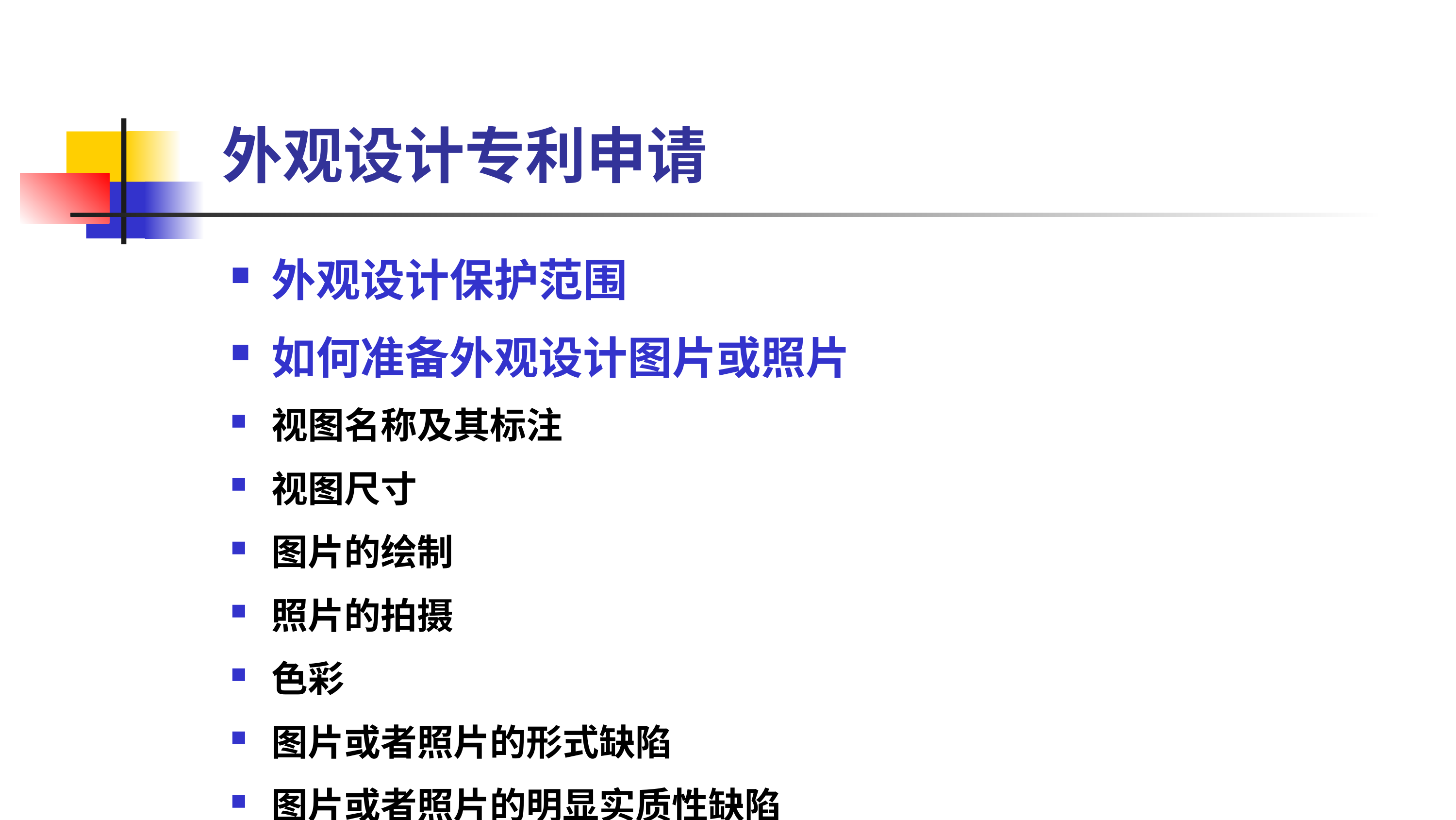

# 外观设计专利申请
外观设计保护范围
如何准备外观设计图片或照片
视图名称及其标注
视图尺寸
图片的绘制
照片的拍摄
色彩
图片或者照片的形式缺陷
图片或者照片的明显实质性缺陷